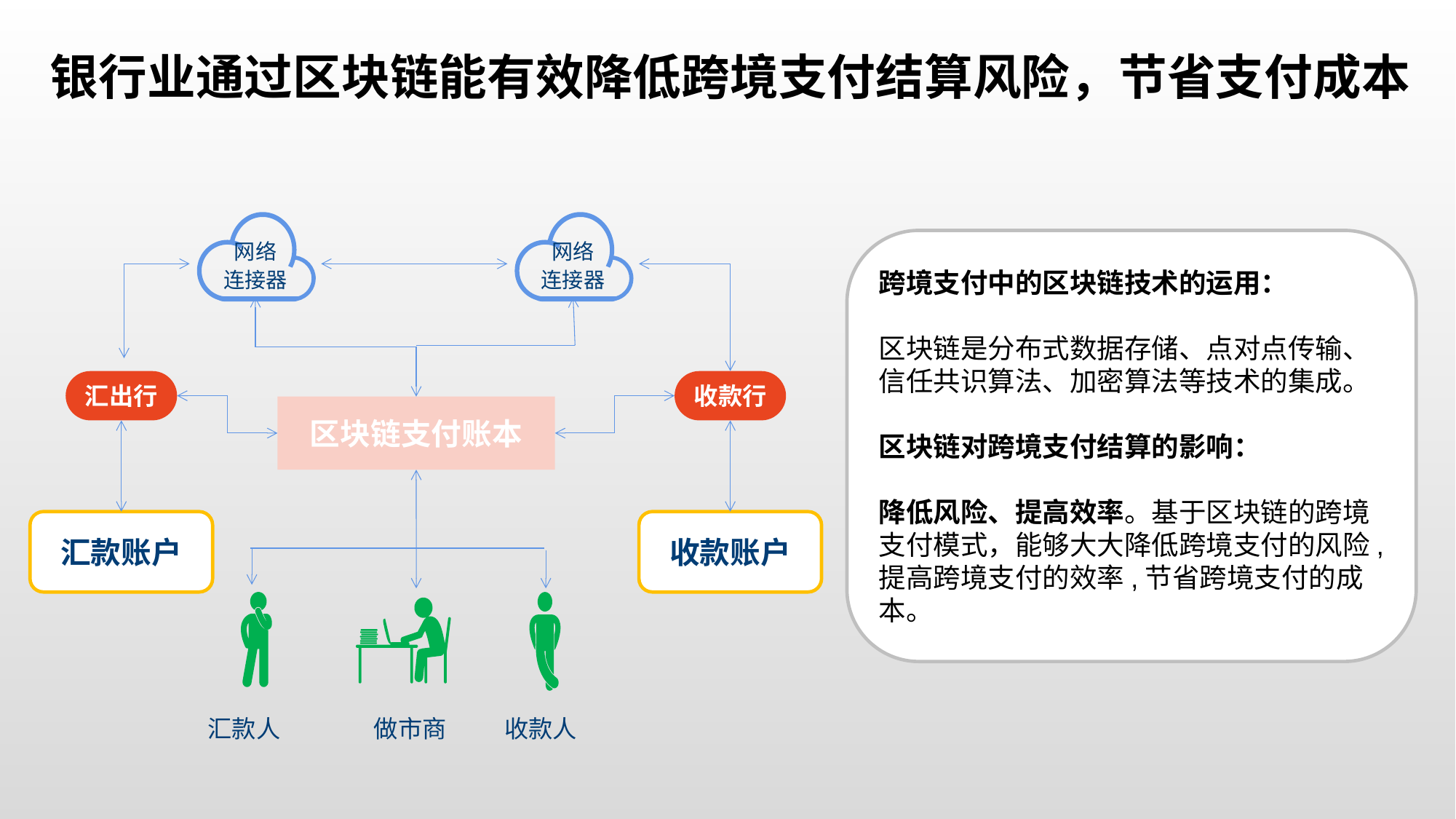

银行业通过区块链能有效降低跨境支付结算风险，节省支付成本

网络
连接器
网络
连接器
跨境支付中的区块链技术的运用：

区块链是分布式数据存储、点对点传输、信任共识算法、加密算法等技术的集成。

区块链对跨境支付结算的影响：

降低风险、提高效率。基于区块链的跨境支付模式，能够大大降低跨境支付的风险,提高跨境支付的效率,节省跨境支付的成本。
汇出行
收款行
区块链支付账本
汇款账户
收款账户

汇款人
做市商
收款人